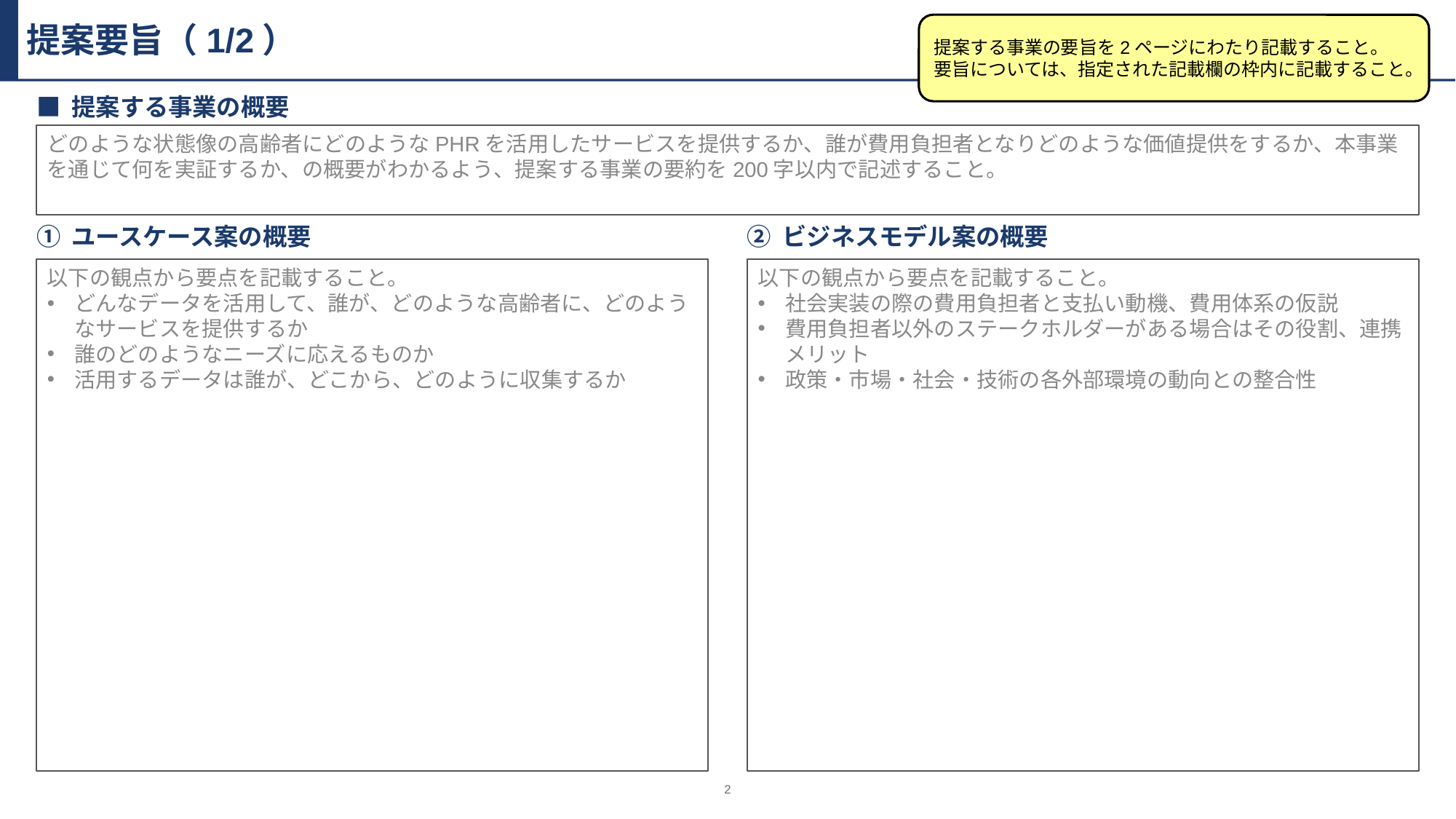

提案要旨（1/2）
提案する事業の要旨を2ページにわたり記載すること。
要旨については、指定された記載欄の枠内に記載すること。

■ 提案する事業の概要
どのような状態像の高齢者にどのようなPHRを活用したサービスを提供するか、誰が費用負担者となりどのような価値提供をするか、本事業を通じて何を実証するか、の概要がわかるよう、提案する事業の要約を200字以内で記述すること。
① ユースケース案の概要
② ビジネスモデル案の概要
以下の観点から要点を記載すること。
どんなデータを活用して、誰が、どのような高齢者に、どのようなサービスを提供するか
誰のどのようなニーズに応えるものか
活用するデータは誰が、どこから、どのように収集するか
以下の観点から要点を記載すること。
社会実装の際の費用負担者と支払い動機、費用体系の仮説
費用負担者以外のステークホルダーがある場合はその役割、連携メリット
政策・市場・社会・技術の各外部環境の動向との整合性